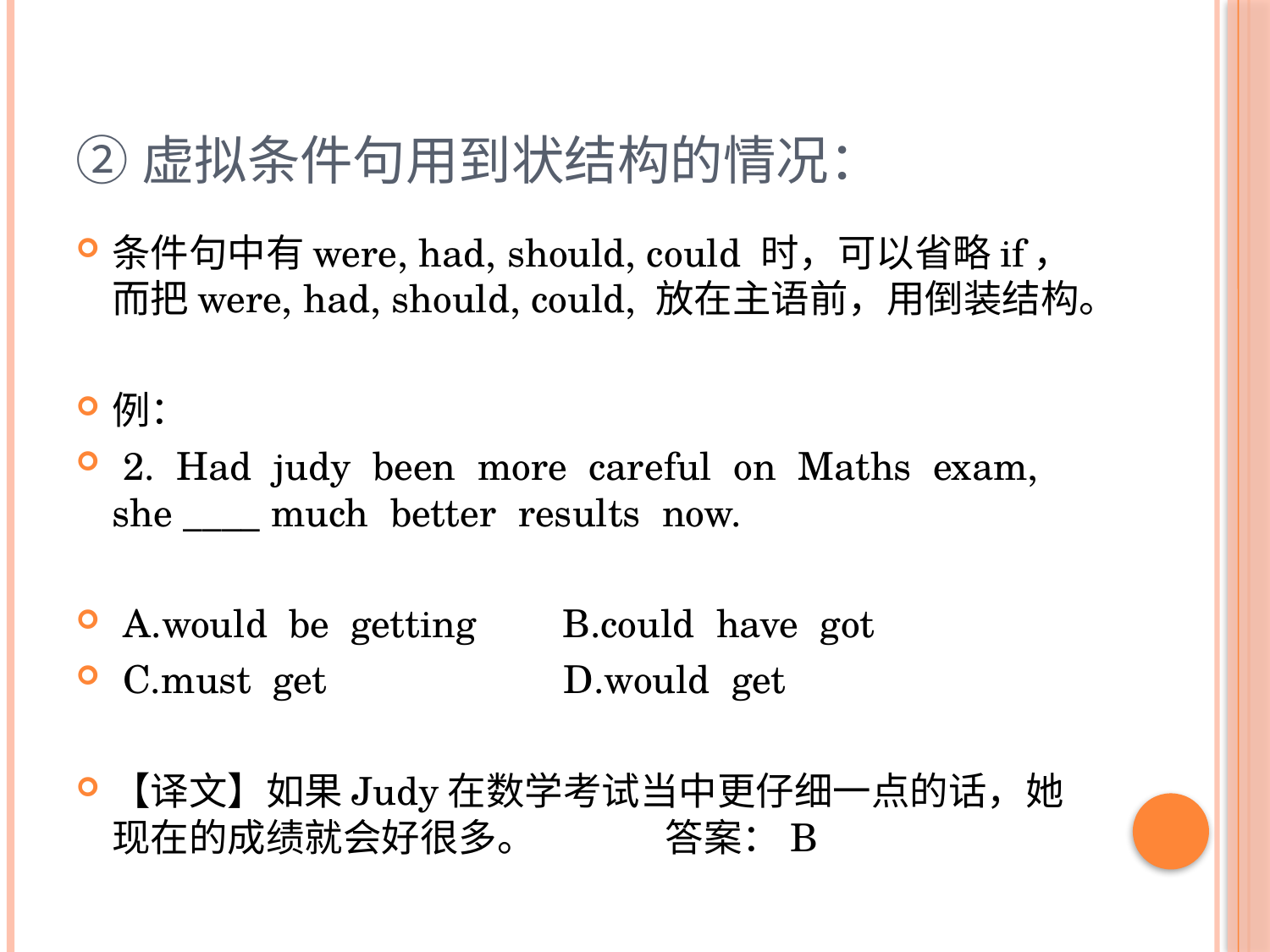

# ②虚拟条件句用到状结构的情况：
条件句中有were, had, should, could 时，可以省略if，而把were, had, should, could, 放在主语前，用倒装结构。

例：
 2.  Had  judy  been  more  careful  on  Maths  exam, she ____ much  better  results  now.

 A.would  be  getting        B.could  have  got
 C.must  get                      D.would  get

【译文】如果Judy在数学考试当中更仔细一点的话，她现在的成绩就会好很多。               答案：B